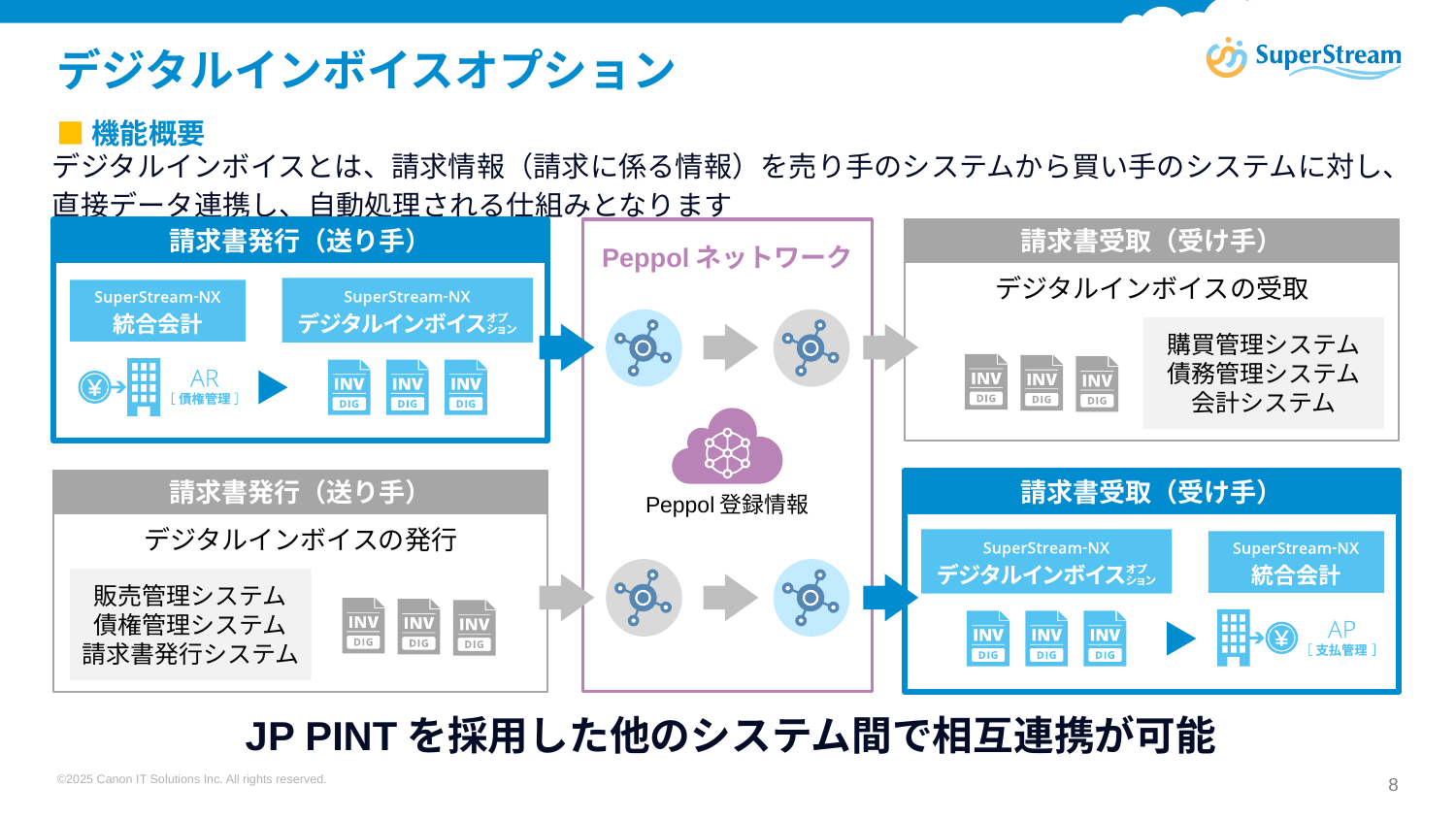

# デジタルインボイスオプション
■機能概要

デジタルインボイスとは、請求情報（請求に係る情報）を売り手のシステムから買い手のシステムに対し、直接データ連携し、自動処理される仕組みとなります

請求書発行（送り手）

請求書受取（受け手）
Peppolネットワーク
デジタルインボイスの受取

購買管理システム
債務管理システム
会計システム

請求書発行（送り手）

請求書受取（受け手）
Peppol登録情報
デジタルインボイスの発行

販売管理システム
債権管理システム
請求書発行システム

JP PINTを採用した他のシステム間で相互連携が可能
©2025 Canon IT Solutions Inc. All rights reserved.
8